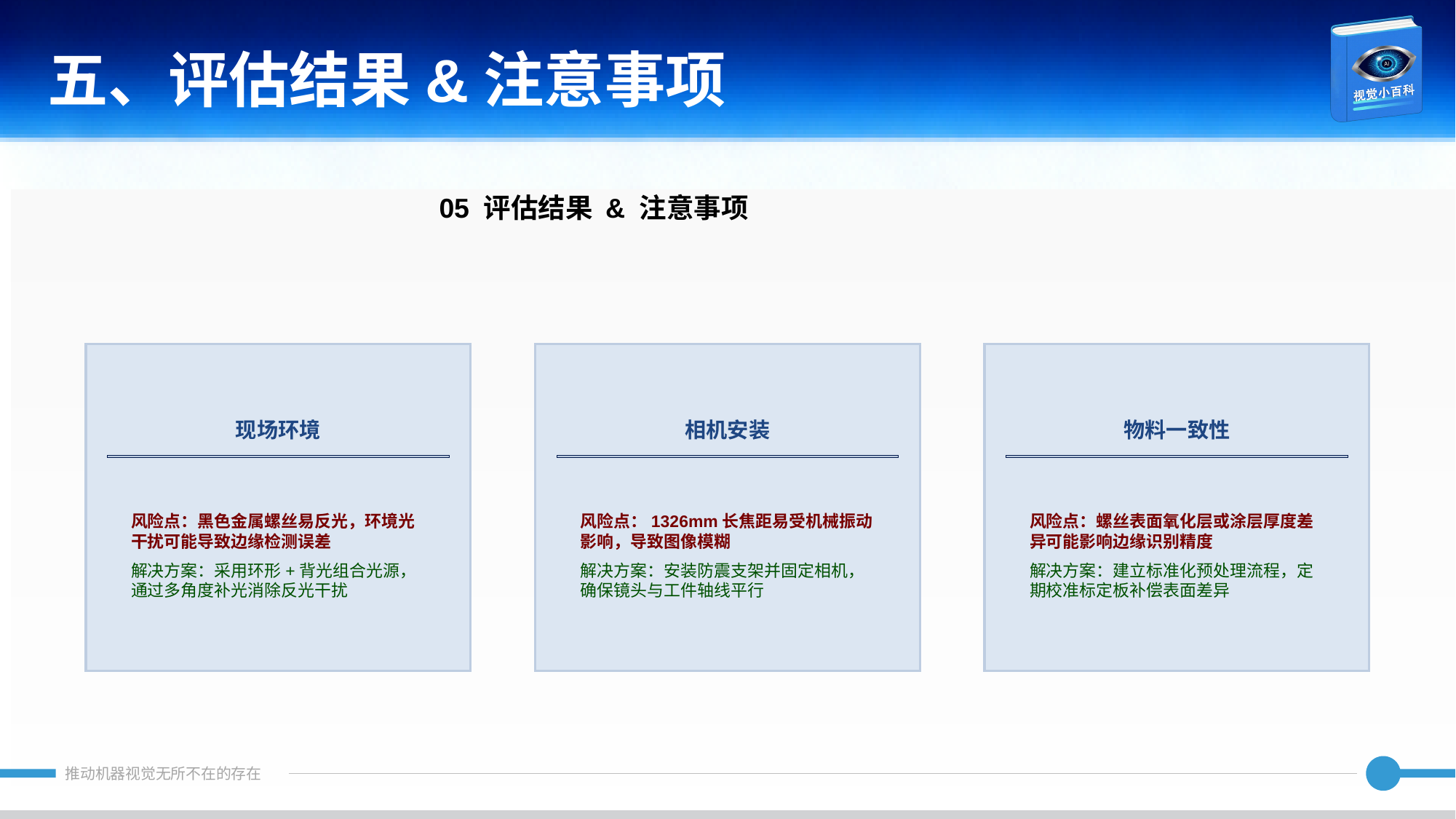

五、评估结果&注意事项

05 评估结果 & 注意事项

现场环境

相机安装

物料一致性

风险点：黑色金属螺丝易反光，环境光干扰可能导致边缘检测误差
解决方案：采用环形+背光组合光源，通过多角度补光消除反光干扰

风险点：1326mm长焦距易受机械振动影响，导致图像模糊
解决方案：安装防震支架并固定相机，确保镜头与工件轴线平行

风险点：螺丝表面氧化层或涂层厚度差异可能影响边缘识别精度
解决方案：建立标准化预处理流程，定期校准标定板补偿表面差异
10